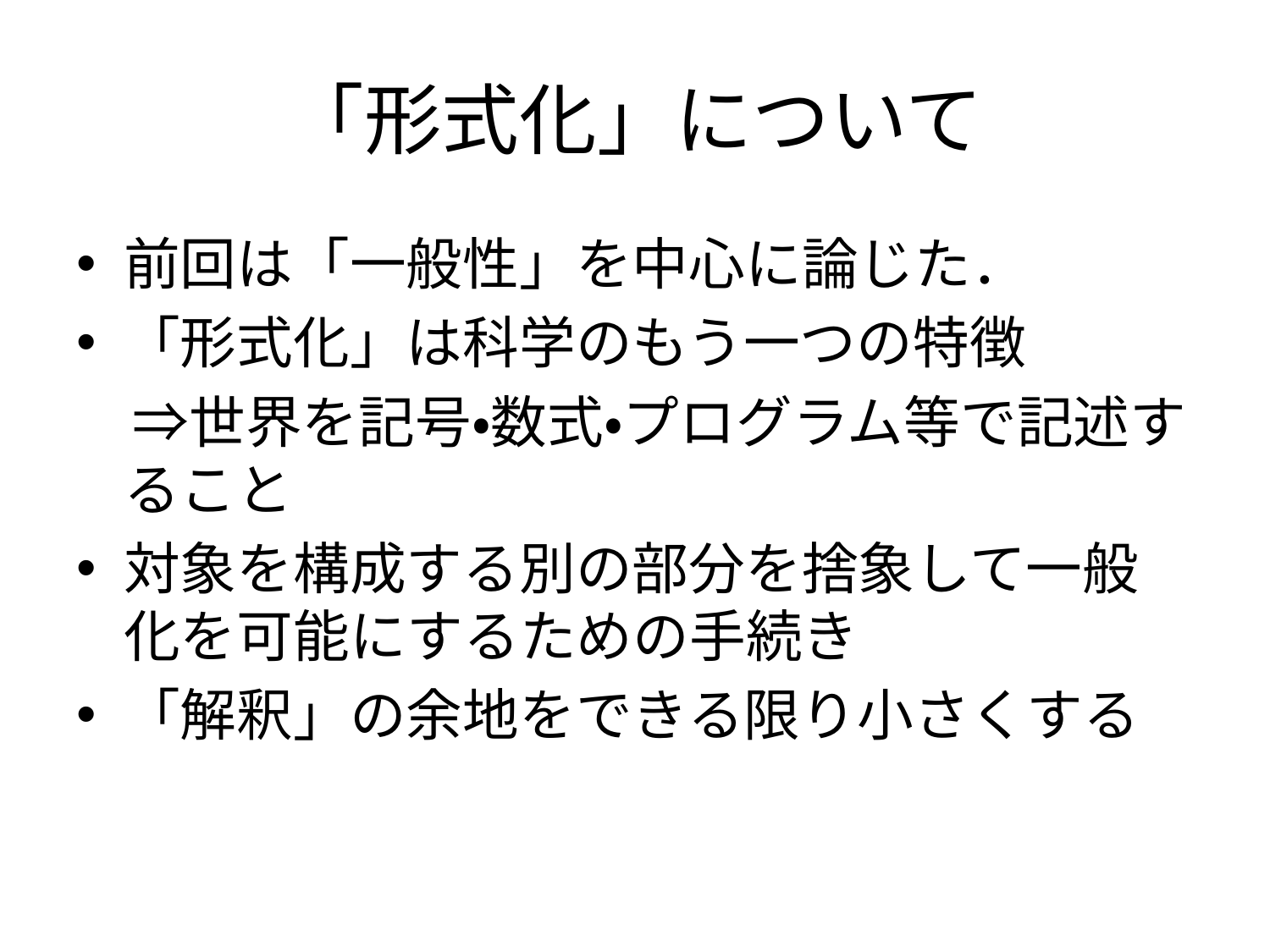

# 「形式化」について
前回は「一般性」を中心に論じた．
「形式化」は科学のもう一つの特徴
　⇒世界を記号・数式・プログラム等で記述すること
対象を構成する別の部分を捨象して一般化を可能にするための手続き
「解釈」の余地をできる限り小さくする